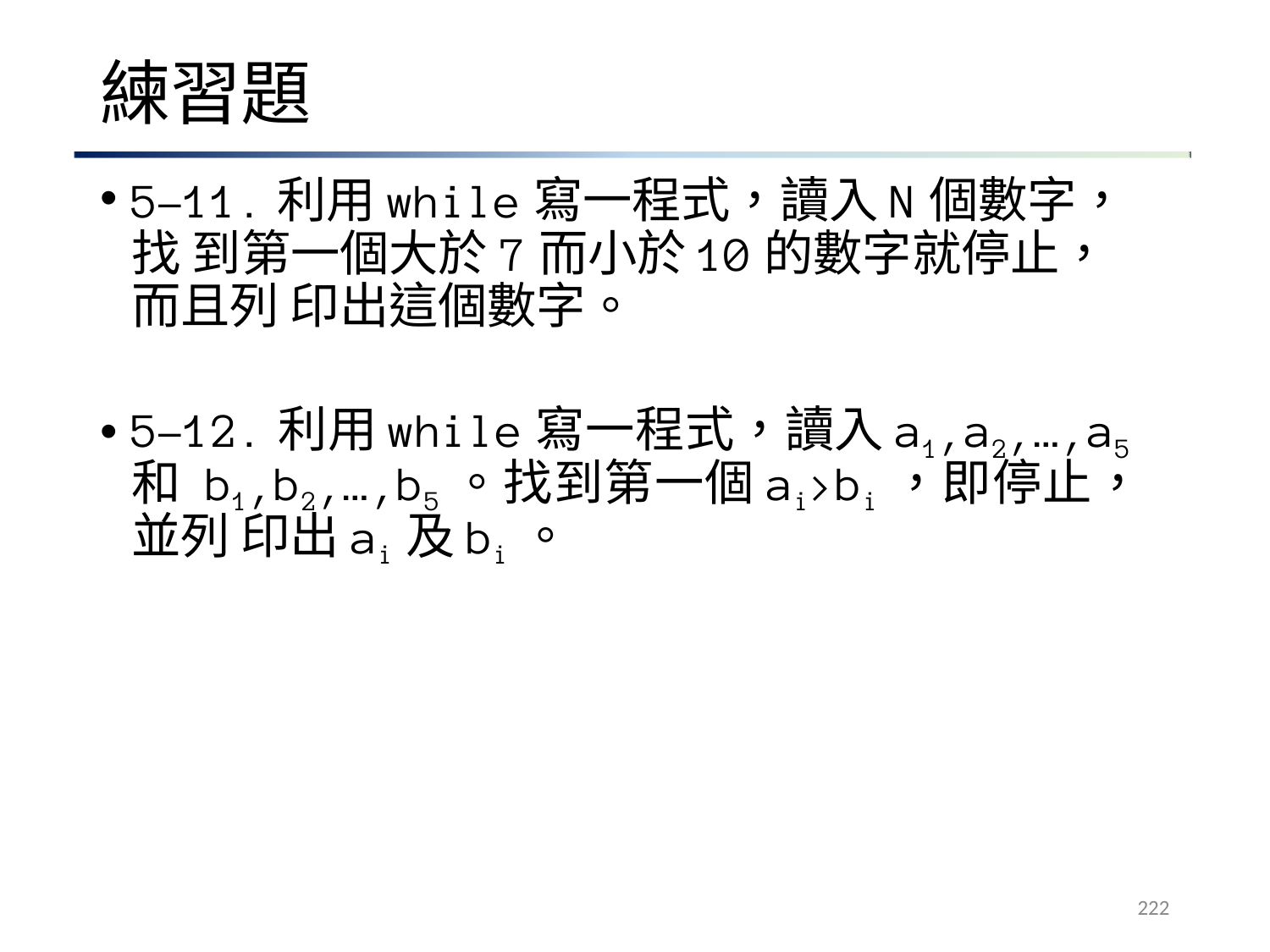

# 練習題
5-11.利用while寫一程式，讀入N個數字，找 到第一個大於7而小於10的數字就停止，而且列 印出這個數字。

5-12.利用while寫一程式，讀入a1,a2,…,a5和 b1,b2,…,b5。找到第一個ai>bi，即停止，並列 印出ai及bi。
222